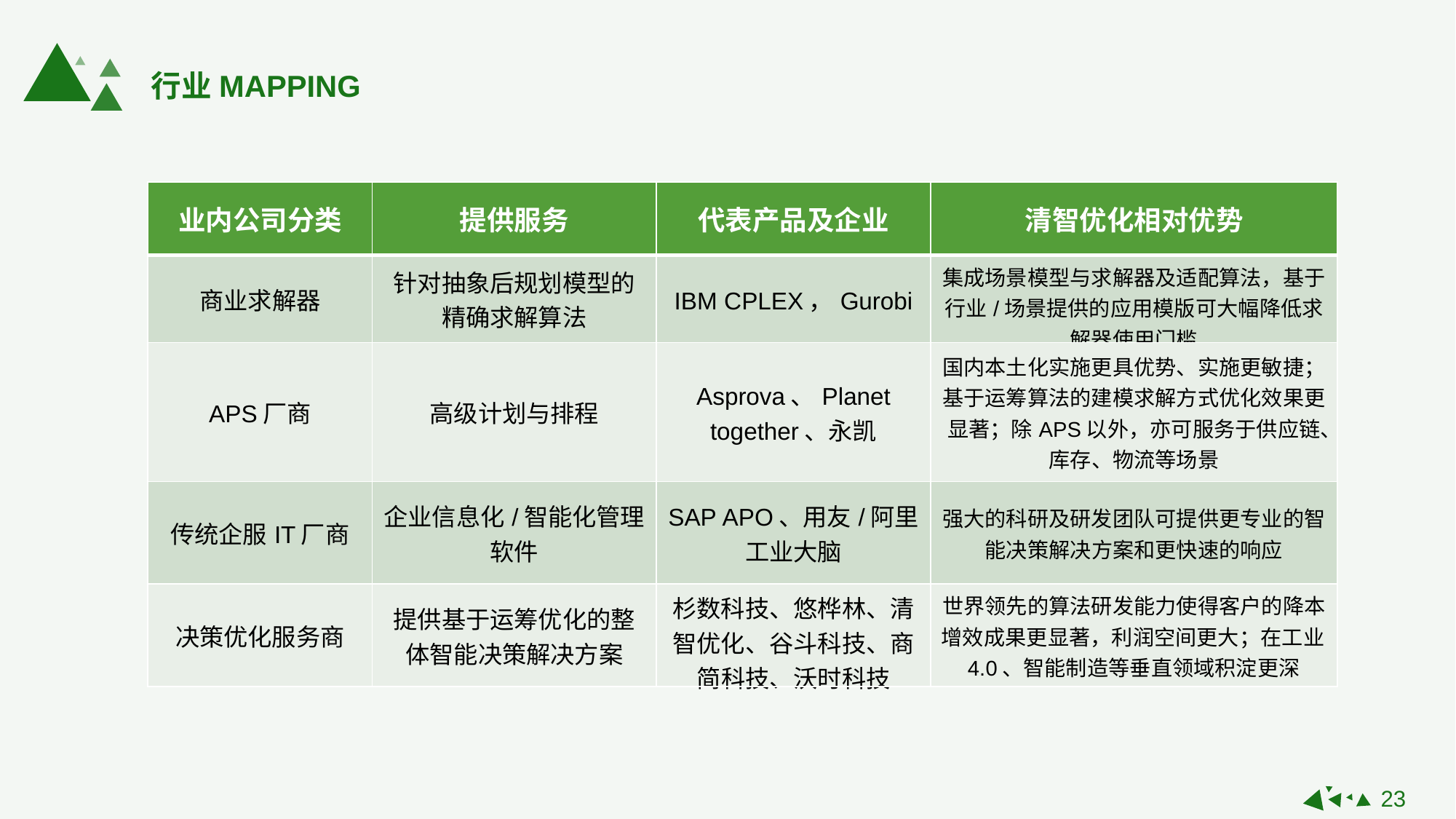

行业MAPPING

| 业内公司分类 | 提供服务 | 代表产品及企业 | 清智优化相对优势 |
| --- | --- | --- | --- |
| 商业求解器 | 针对抽象后规划模型的精确求解算法 | IBM CPLEX，Gurobi | 集成场景模型与求解器及适配算法，基于行业/场景提供的应用模版可大幅降低求解器使用门槛 |
| APS厂商 | 高级计划与排程 | Asprova、Planet together、永凯 | 国内本土化实施更具优势、实施更敏捷；基于运筹算法的建模求解方式优化效果更显著；除APS以外，亦可服务于供应链、库存、物流等场景 |
| 传统企服IT厂商 | 企业信息化/智能化管理软件 | SAP APO、用友/阿里 工业大脑 | 强大的科研及研发团队可提供更专业的智能决策解决方案和更快速的响应 |
| 决策优化服务商 | 提供基于运筹优化的整体智能决策解决方案 | 杉数科技、悠桦林、清智优化、谷斗科技、商简科技、沃时科技 | 世界领先的算法研发能力使得客户的降本增效成果更显著，利润空间更大；在工业4.0、智能制造等垂直领域积淀更深 |
23